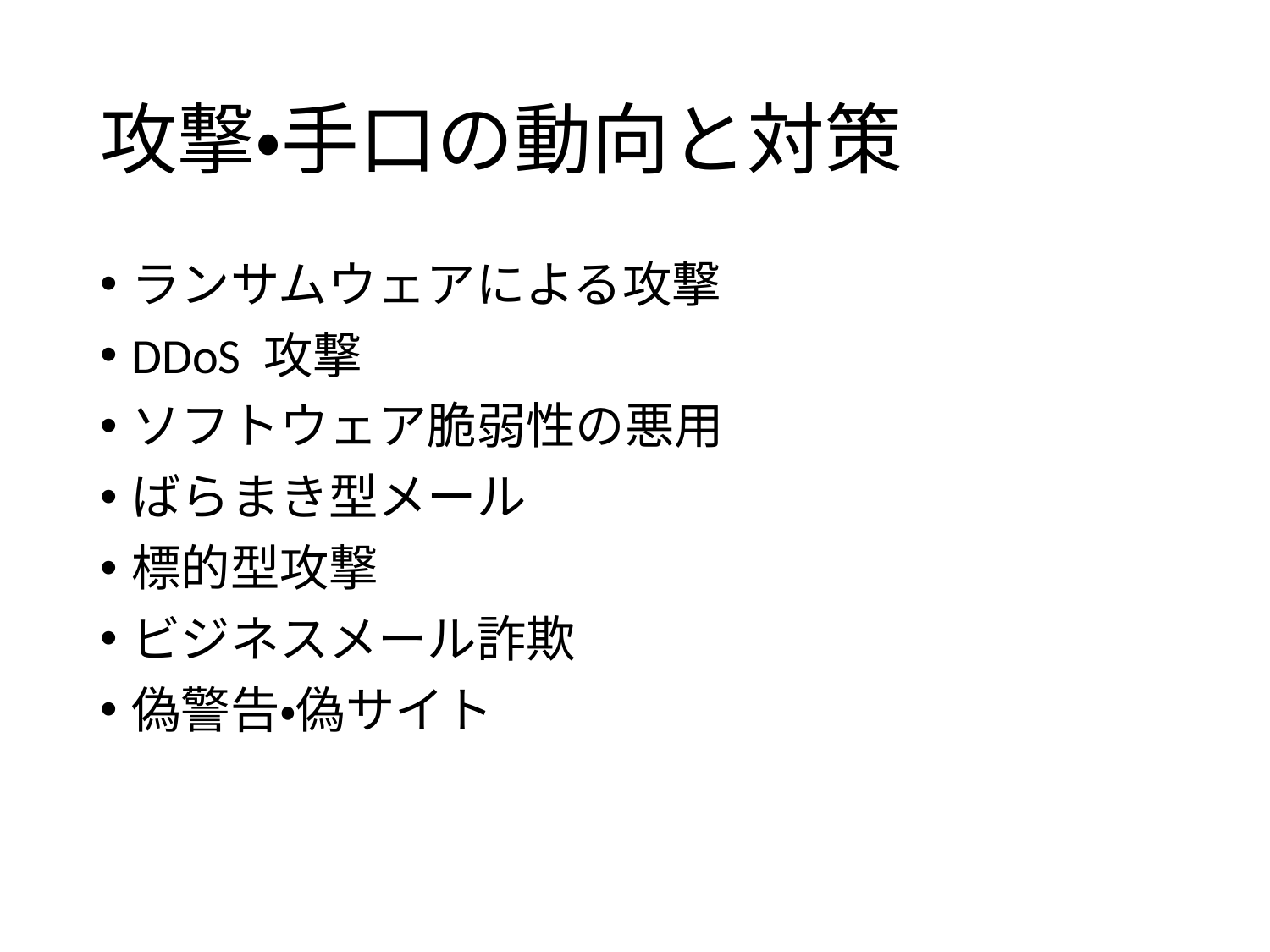

# 攻撃・手口の動向と対策
ランサムウェアによる攻撃
DDoS 攻撃
ソフトウェア脆弱性の悪用
ばらまき型メール
標的型攻撃
ビジネスメール詐欺
偽警告・偽サイト